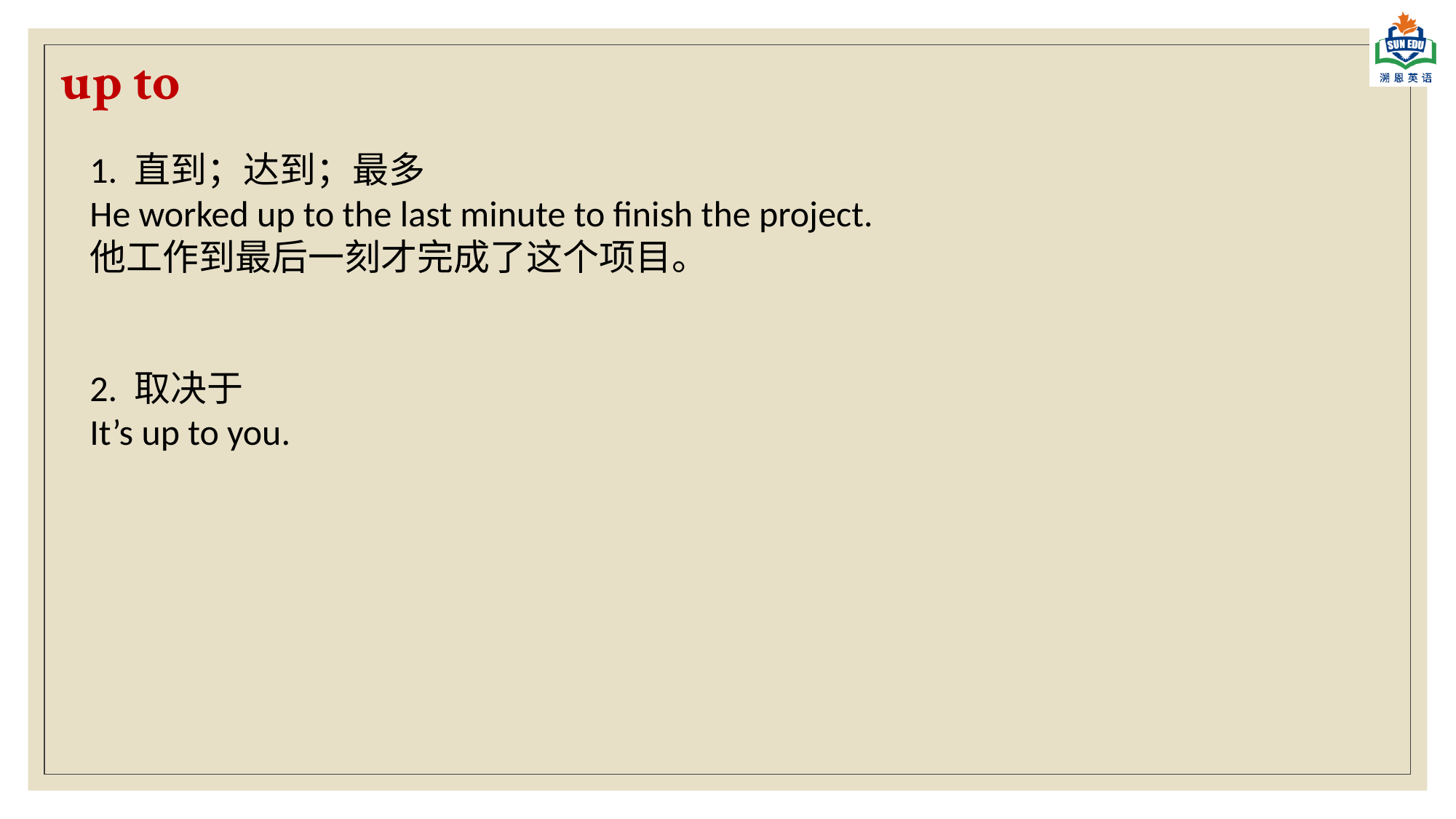

up to
1. 直到；达到；最多
He worked up to the last minute to finish the project.
他工作到最后一刻才完成了这个项目。

2. 取决于
It’s up to you.